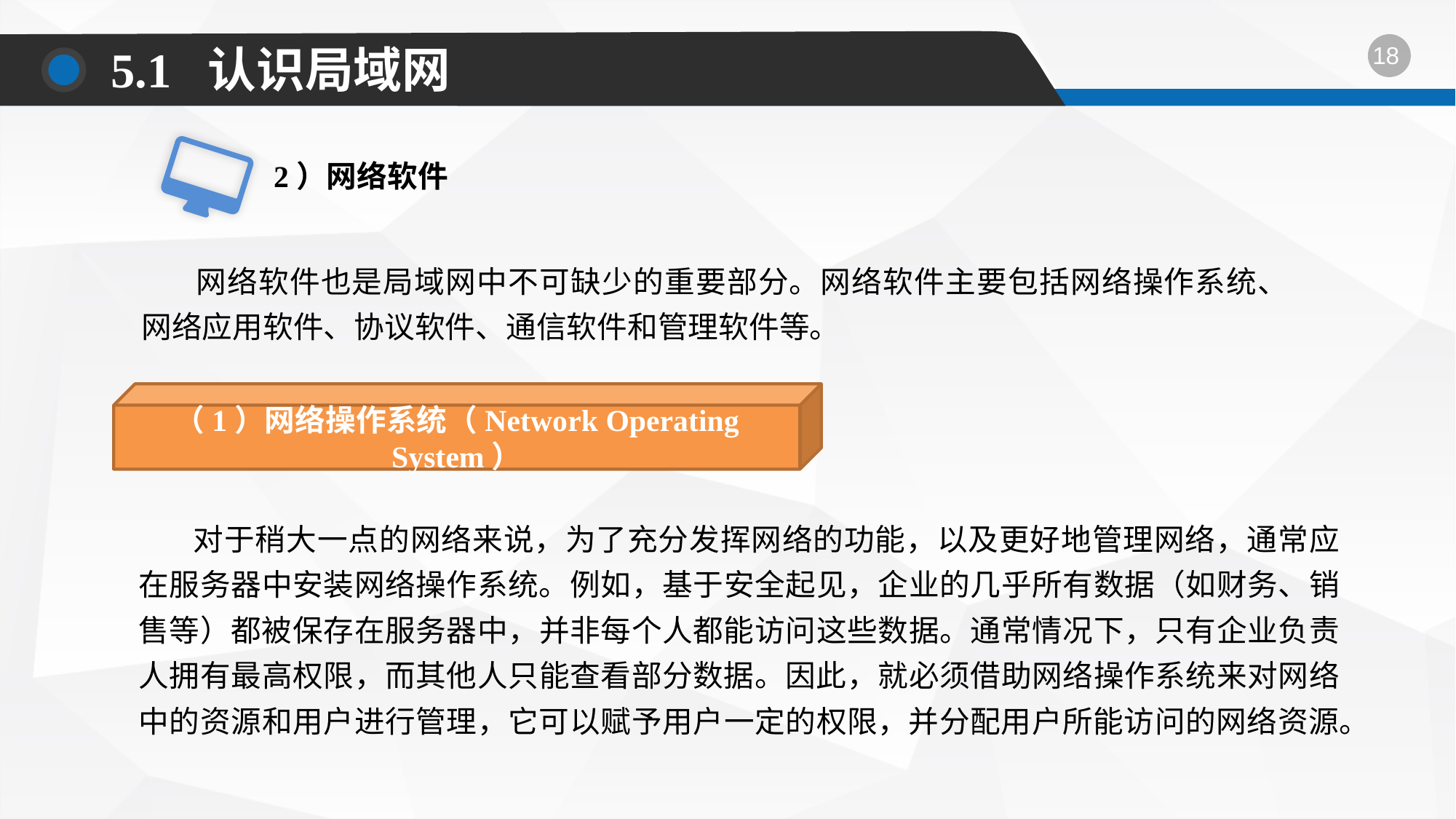

5.1  认识局域网

2）网络软件
网络软件也是局域网中不可缺少的重要部分。网络软件主要包括网络操作系统、网络应用软件、协议软件、通信软件和管理软件等。
（1）网络操作系统（Network Operating System）
对于稍大一点的网络来说，为了充分发挥网络的功能，以及更好地管理网络，通常应在服务器中安装网络操作系统。例如，基于安全起见，企业的几乎所有数据（如财务、销售等）都被保存在服务器中，并非每个人都能访问这些数据。通常情况下，只有企业负责人拥有最高权限，而其他人只能查看部分数据。因此，就必须借助网络操作系统来对网络中的资源和用户进行管理，它可以赋予用户一定的权限，并分配用户所能访问的网络资源。